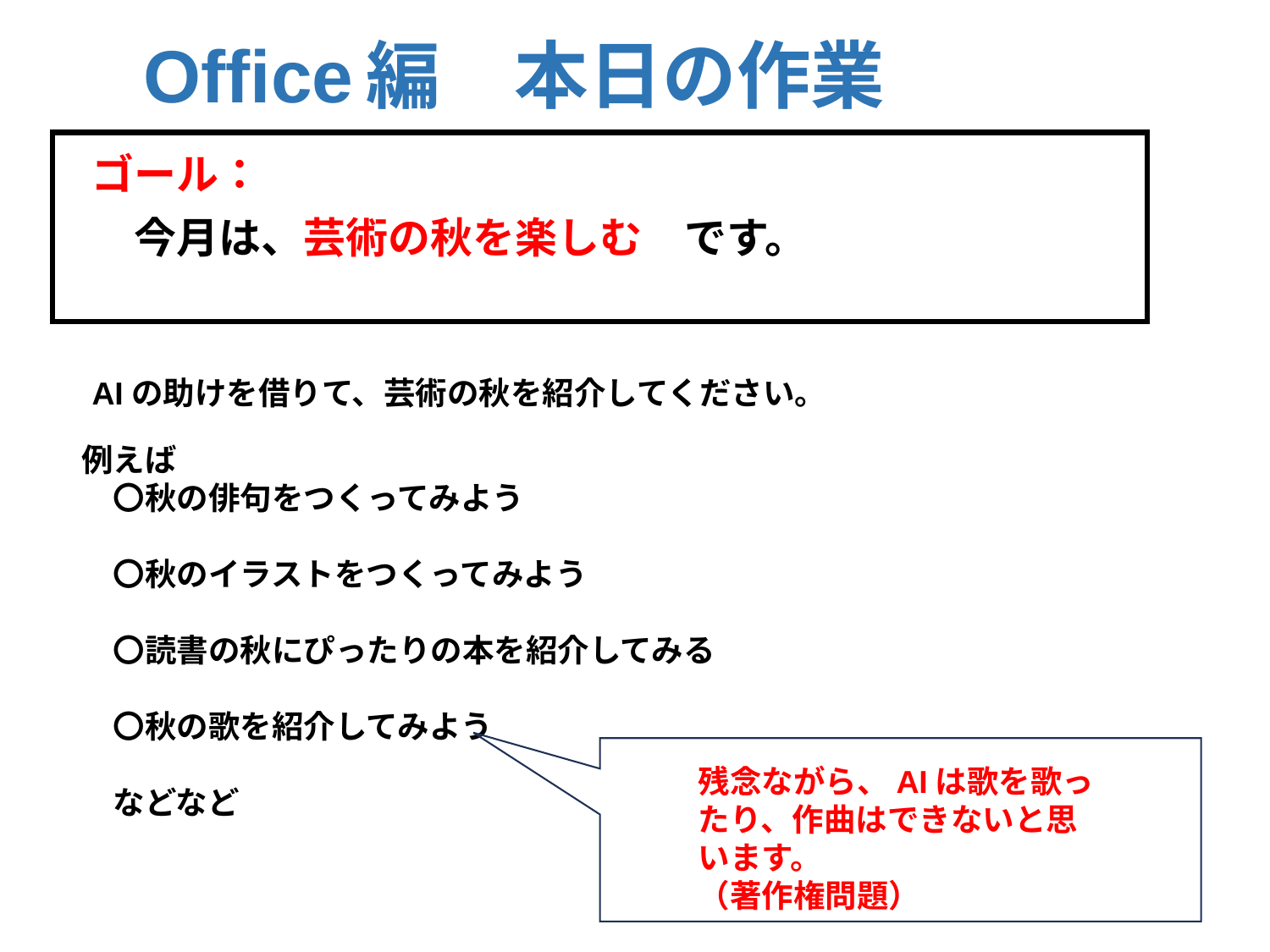

# Office編　本日の作業

ゴール：
　今月は、芸術の秋を楽しむ　です。
AIの助けを借りて、芸術の秋を紹介してください。
例えば
　〇秋の俳句をつくってみよう

　〇秋のイラストをつくってみよう

　〇読書の秋にぴったりの本を紹介してみる

　〇秋の歌を紹介してみよう

　などなど

残念ながら、AIは歌を歌ったり、作曲はできないと思います。
（著作権問題）